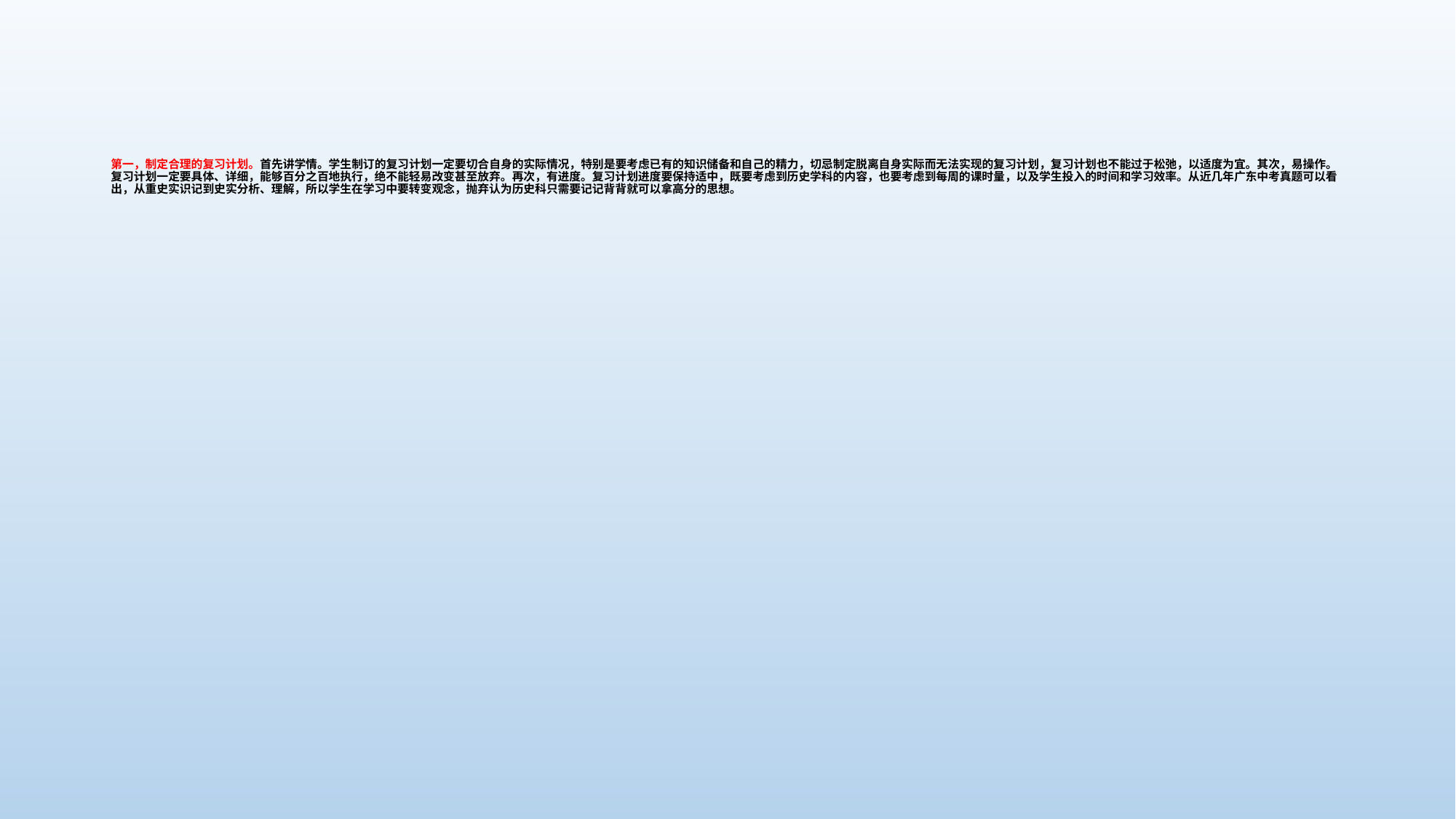

# 第一，制定合理的复习计划。首先讲学情。学生制订的复习计划一定要切合自身的实际情况，特别是要考虑已有的知识储备和自己的精力，切忌制定脱离自身实际而无法实现的复习计划，复习计划也不能过于松弛，以适度为宜。其次，易操作。复习计划一定要具体、详细，能够百分之百地执行，绝不能轻易改变甚至放弃。再次，有进度。复习计划进度要保持适中，既要考虑到历史学科的内容，也要考虑到每周的课时量，以及学生投入的时间和学习效率。从近几年广东中考真题可以看出，从重史实识记到史实分析、理解，所以学生在学习中要转变观念，抛弃认为历史科只需要记记背背就可以拿高分的思想。